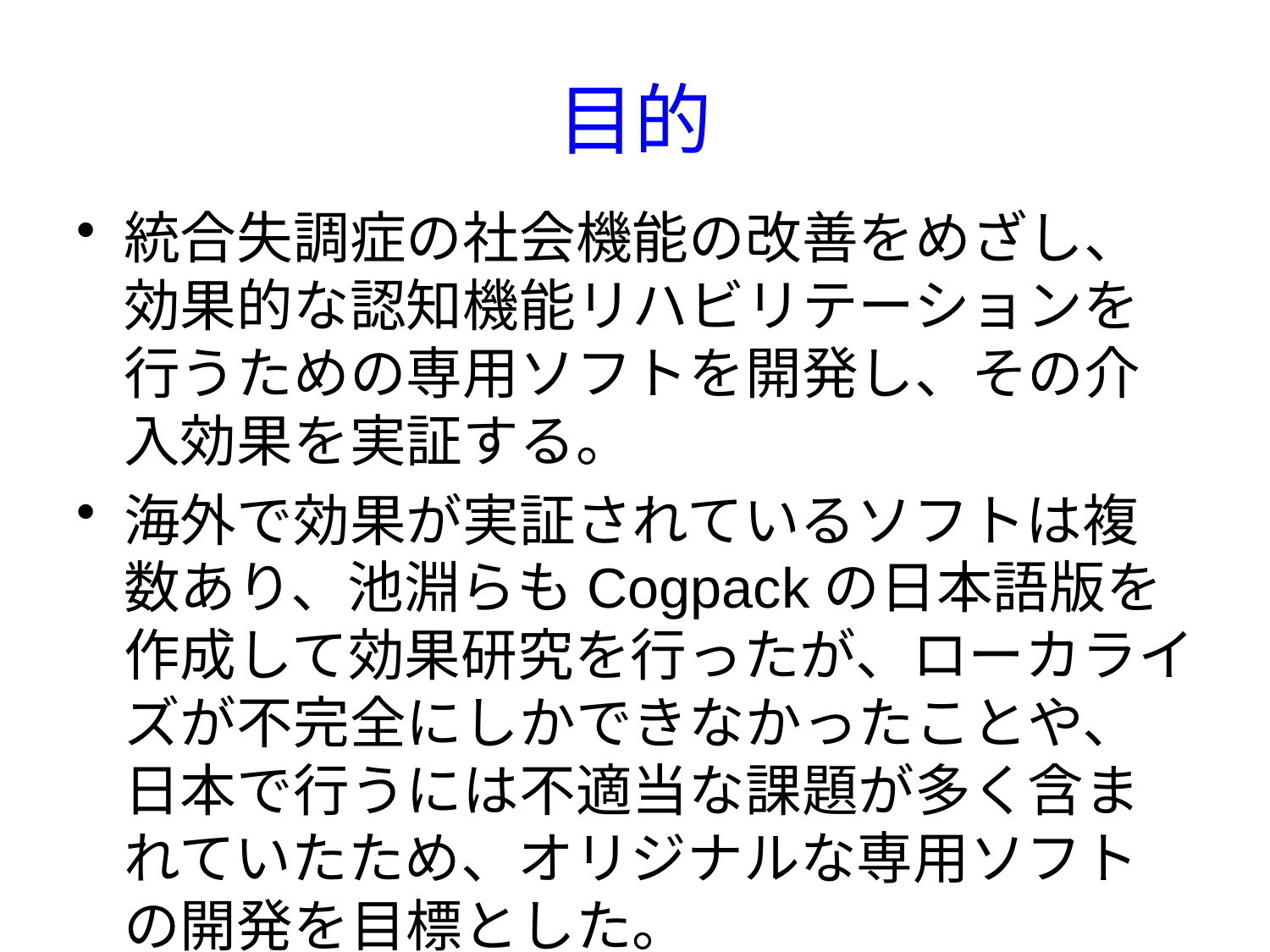

# 目的
統合失調症の社会機能の改善をめざし、効果的な認知機能リハビリテーションを行うための専用ソフトを開発し、その介入効果を実証する。
海外で効果が実証されているソフトは複数あり、池淵らもCogpackの日本語版を作成して効果研究を行ったが、ローカライズが不完全にしかできなかったことや、日本で行うには不適当な課題が多く含まれていたため、オリジナルな専用ソフトの開発を目標とした。